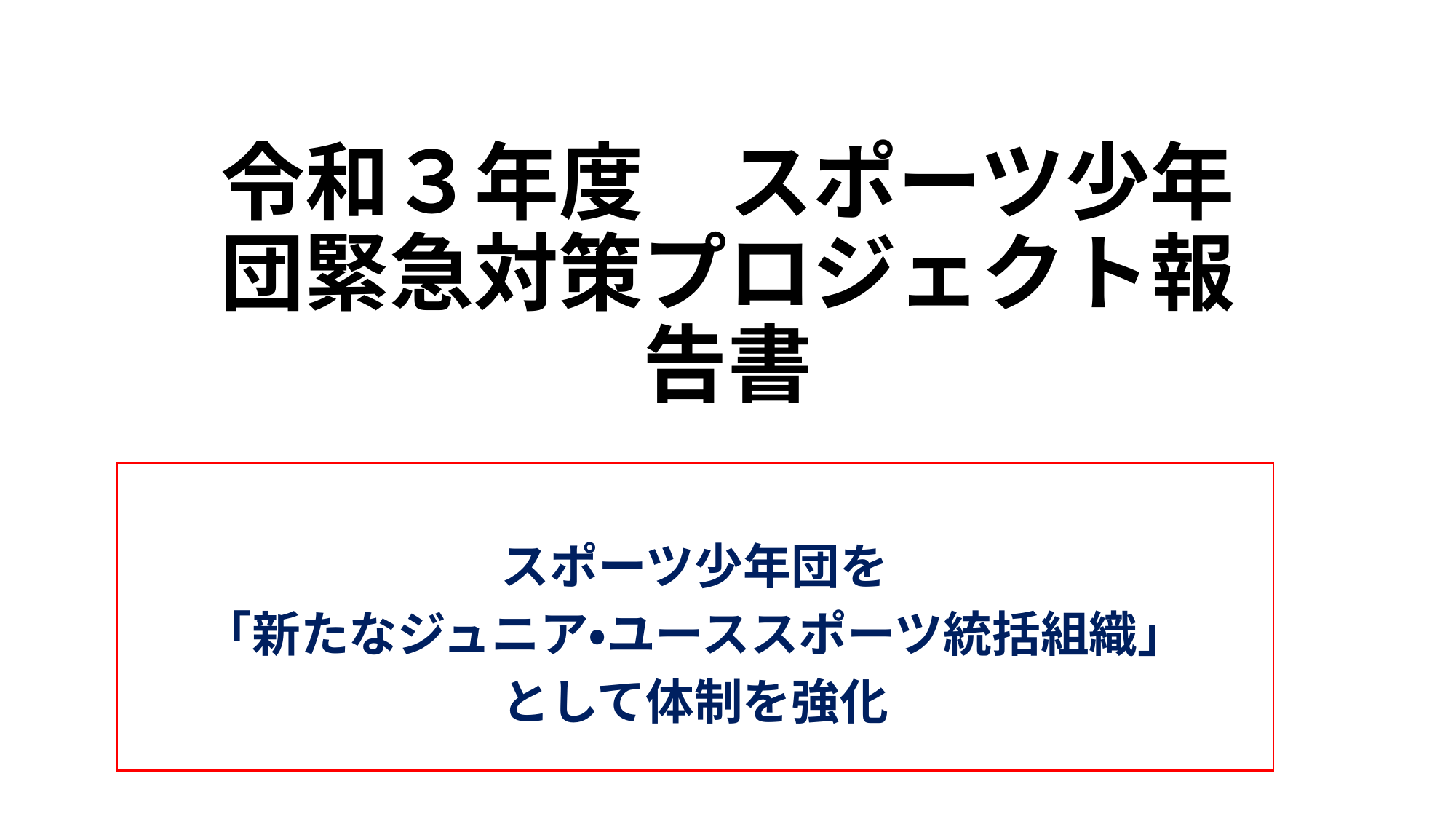

# 令和３年度　スポーツ少年団緊急対策プロジェクト報告書

スポーツ少年団を
「新たなジュニア・ユーススポーツ統括組織」
として体制を強化